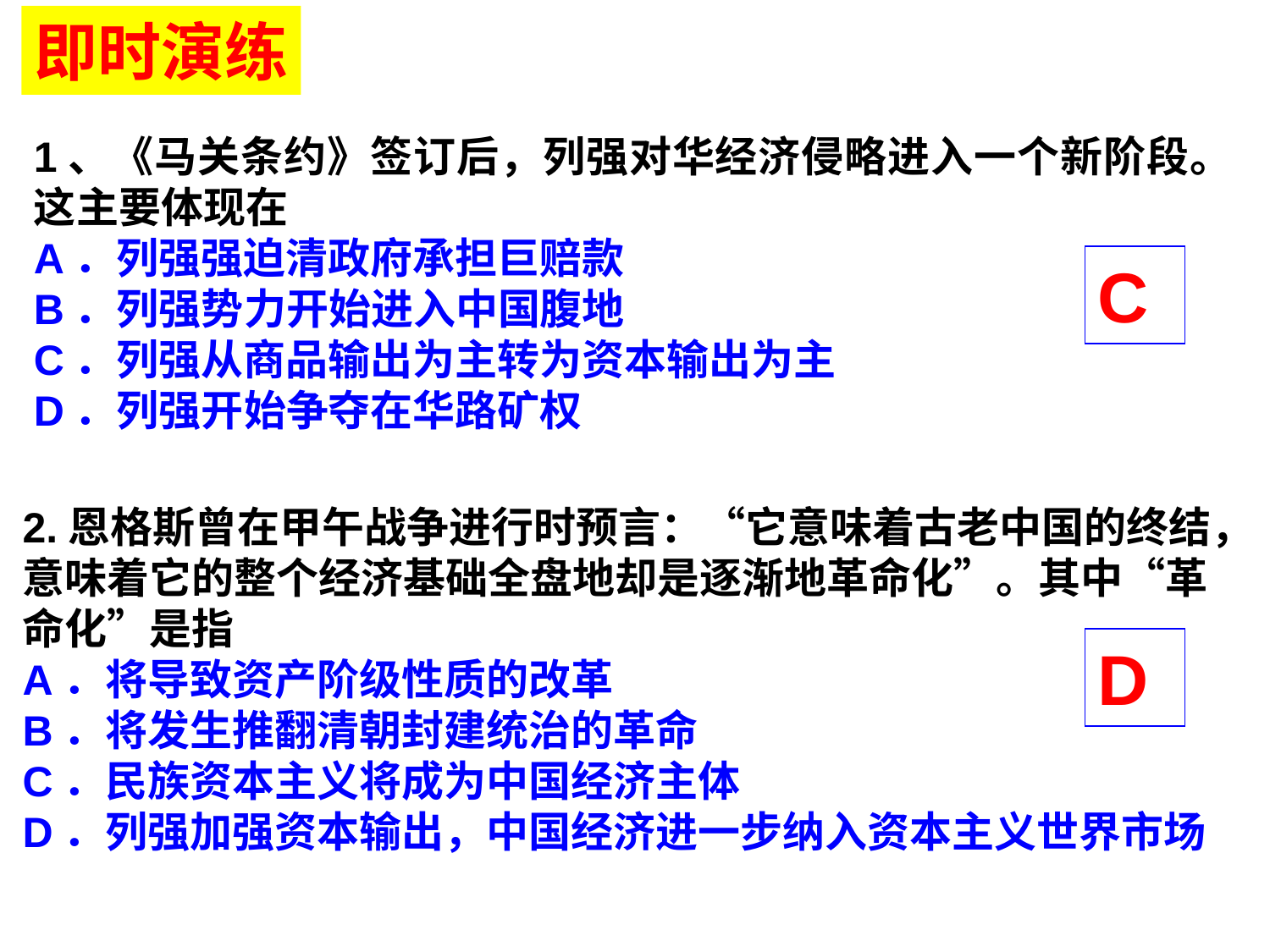

即时演练
1、《马关条约》签订后，列强对华经济侵略进入一个新阶段。这主要体现在
A．列强强迫清政府承担巨赔款
B．列强势力开始进入中国腹地
C．列强从商品输出为主转为资本输出为主
D．列强开始争夺在华路矿权
C
2.恩格斯曾在甲午战争进行时预言：“它意味着古老中国的终结，意味着它的整个经济基础全盘地却是逐渐地革命化”。其中“革命化”是指
A．将导致资产阶级性质的改革
B．将发生推翻清朝封建统治的革命
C．民族资本主义将成为中国经济主体
D．列强加强资本输出，中国经济进一步纳入资本主义世界市场
D